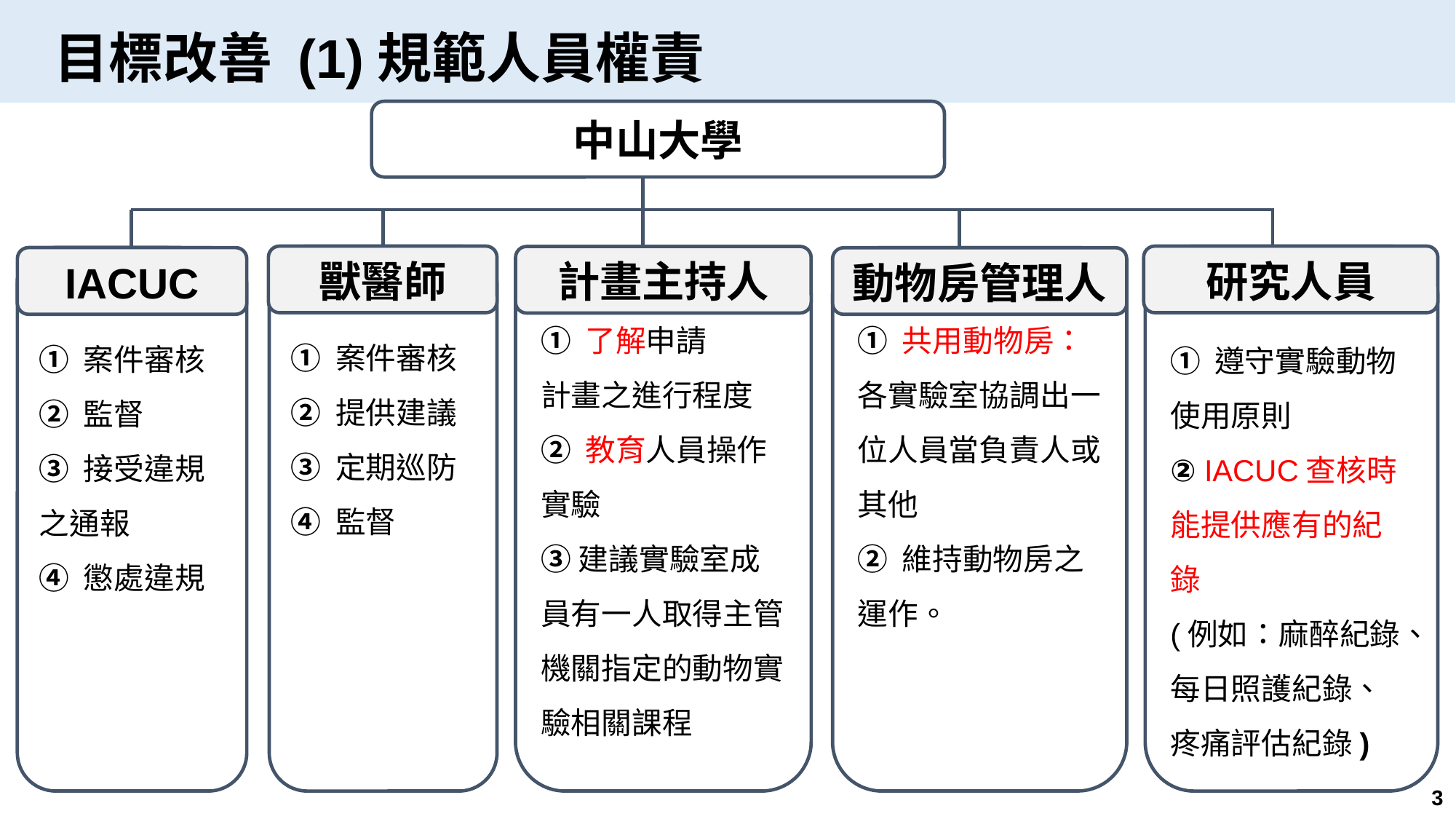

# 目標改善 (1)規範人員權責
中山大學

① 遵守實驗動物使用原則
② IACUC查核時能提供應有的紀錄
(例如：麻醉紀錄、每日照護紀錄、疼痛評估紀錄)

① 案件審核
② 監督
③ 接受違規之通報
④ 懲處違規

① 案件審核
② 提供建議
③ 定期巡防
④ 監督

① 了解申請
計畫之進行程度
② 教育人員操作實驗
③建議實驗室成員有一人取得主管機關指定的動物實驗相關課程

① 共用動物房：
各實驗室協調出一位人員當負責人或其他
② 維持動物房之運作。

獸醫師
研究人員
計畫主持人
IACUC
動物房管理人
3